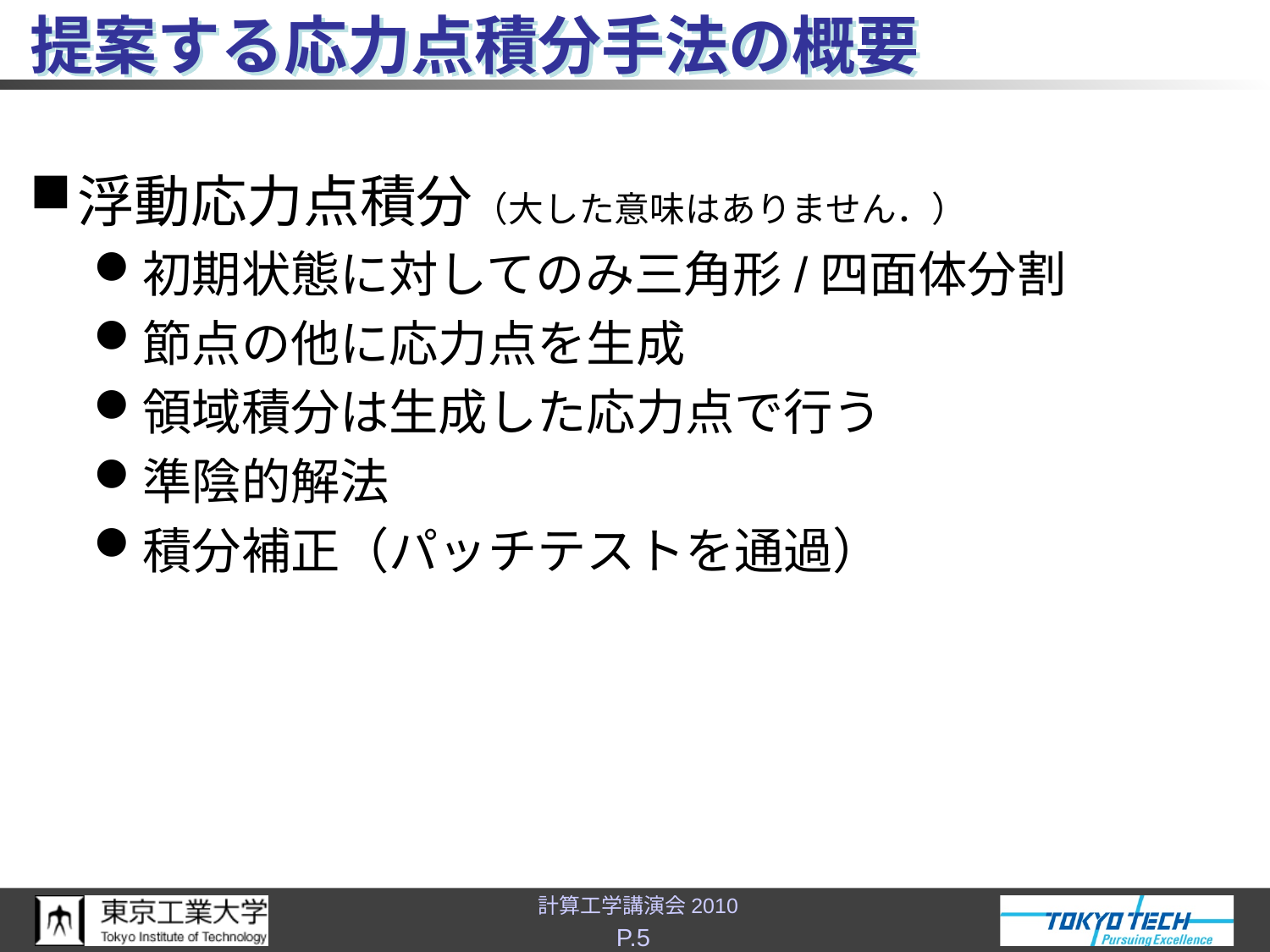

# 提案する応力点積分手法の概要

浮動応力点積分（大した意味はありません．）
初期状態に対してのみ三角形/四面体分割
節点の他に応力点を生成
領域積分は生成した応力点で行う
準陰的解法
積分補正（パッチテストを通過）